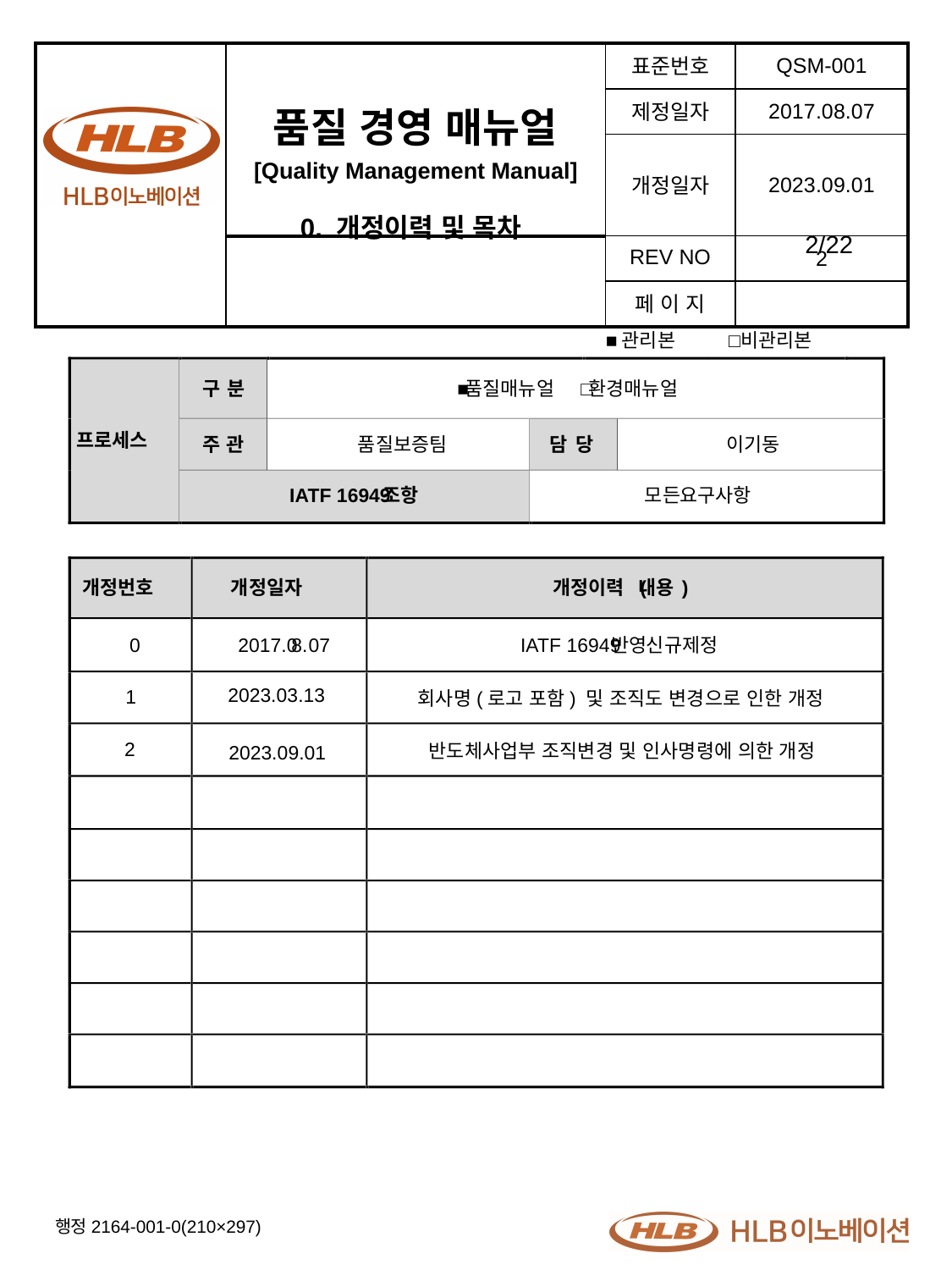

0. 개정이력 및 목차
2/22

■

관리본

□

비관리본

구

분

■

품질매뉴얼

□

환경매뉴얼

프로세스

주

관

품질보증팀

담

당

이기동

IATF 16949
조항

모든

요구사항

개정번호

개정일자

개정이력
(
내용
)

0

2017.0
8
.
07

IATF 16949
반영

신규제정

2023.03.13
1

회사명(로고 포함) 및 조직도 변경으로 인한 개정

 2

반도체사업부 조직변경 및 인사명령에 의한 개정
2023.09.01

행정2164-001-0(210×297)